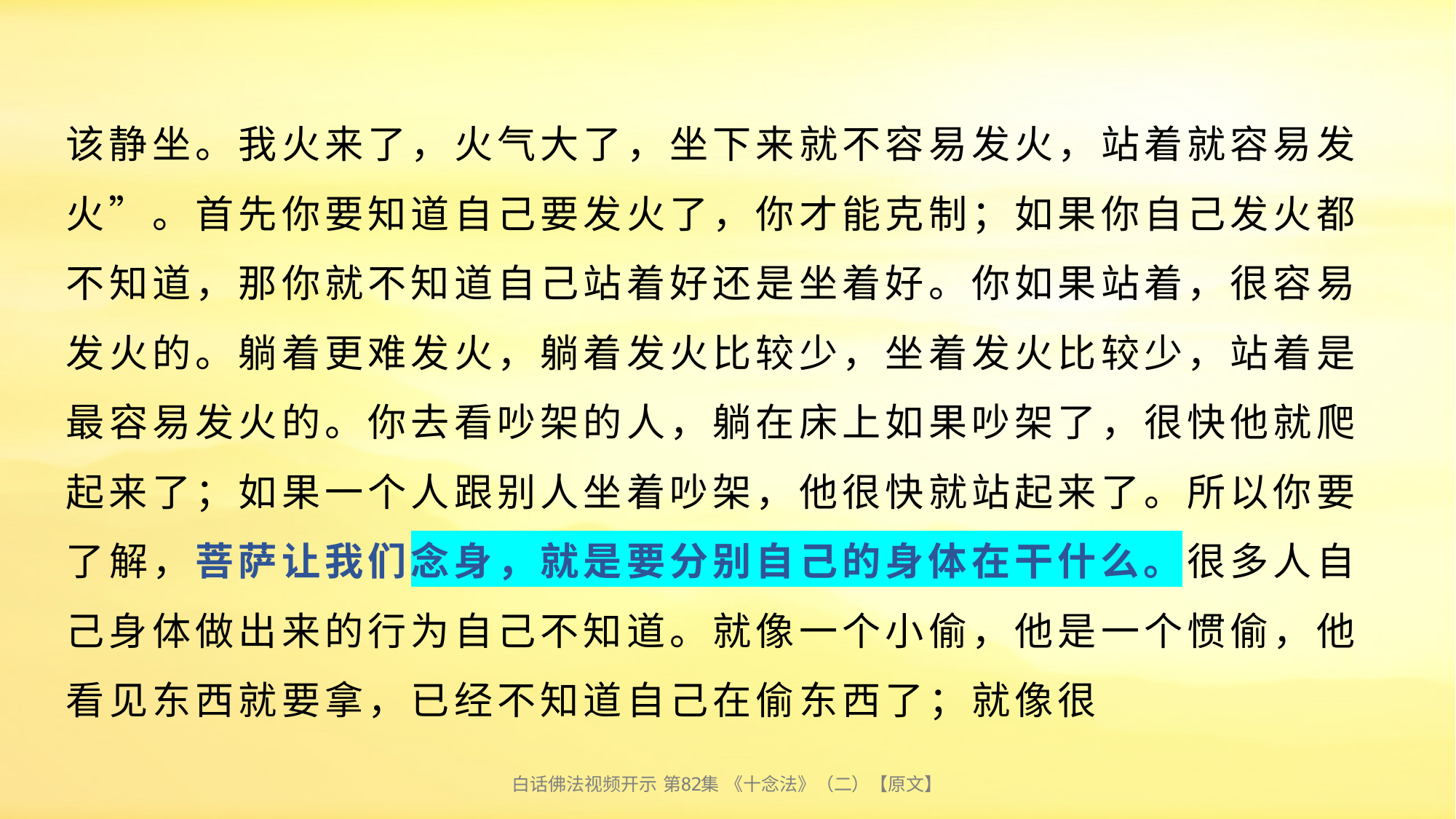

# 该静坐。我火来了，火气大了，坐下来就不容易发火，站着就容易发火”。首先你要知道自己要发火了，你才能克制；如果你自己发火都不知道，那你就不知道自己站着好还是坐着好。你如果站着，很容易发火的。躺着更难发火，躺着发火比较少，坐着发火比较少，站着是最容易发火的。你去看吵架的人，躺在床上如果吵架了，很快他就爬起来了；如果一个人跟别人坐着吵架，他很快就站起来了。所以你要了解，菩萨让我们念身，就是要分别自己的身体在干什么。很多人自己身体做出来的行为自己不知道。就像一个小偷，他是一个惯偷，他看见东西就要拿，已经不知道自己在偷东西了；就像很
白话佛法视频开示 第82集 《十念法》（二）【原文】